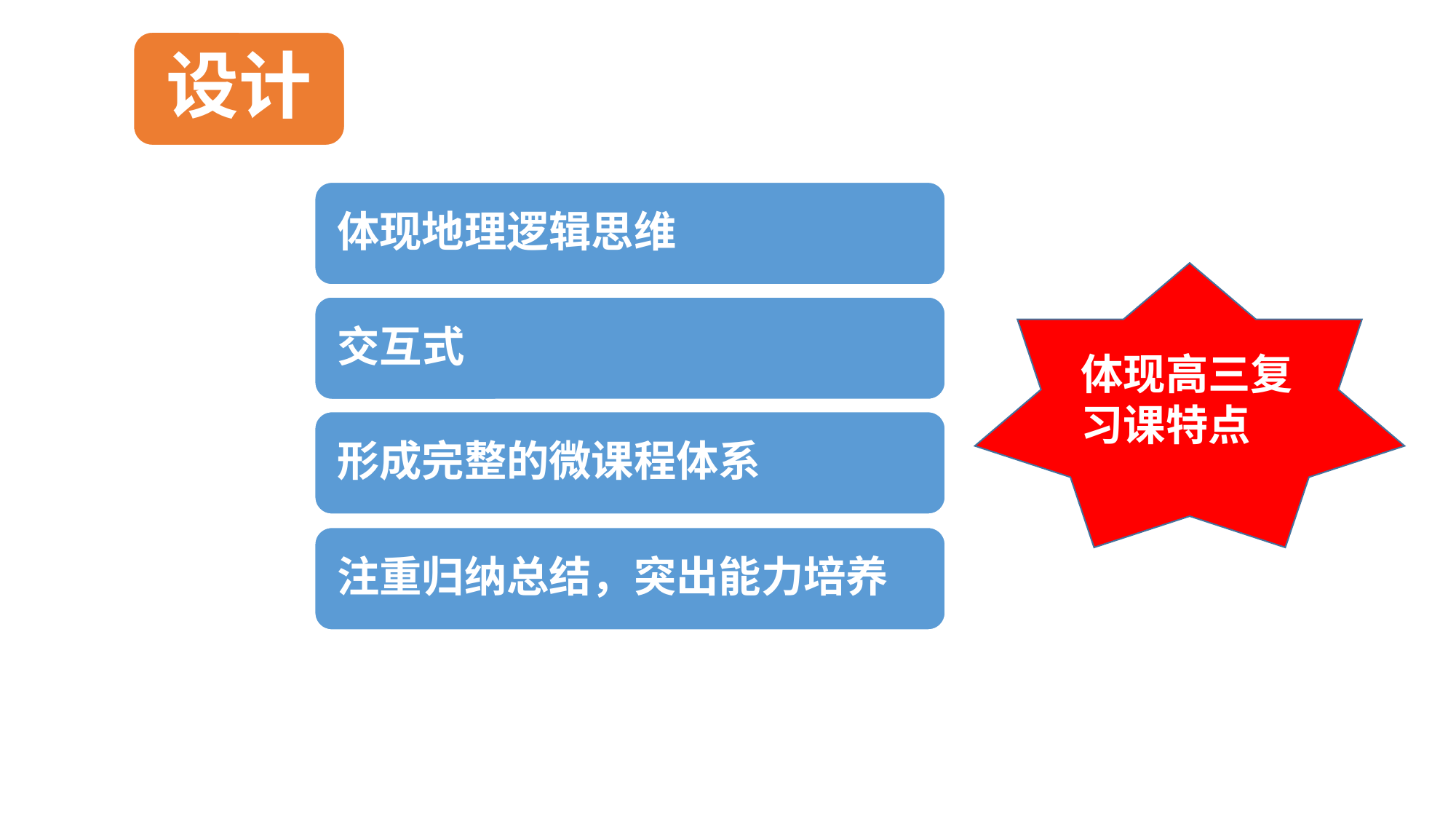

设计
体现地理逻辑思维
交互式
形成完整的微课程体系
注重归纳总结，突出能力培养
体现高三复习课特点